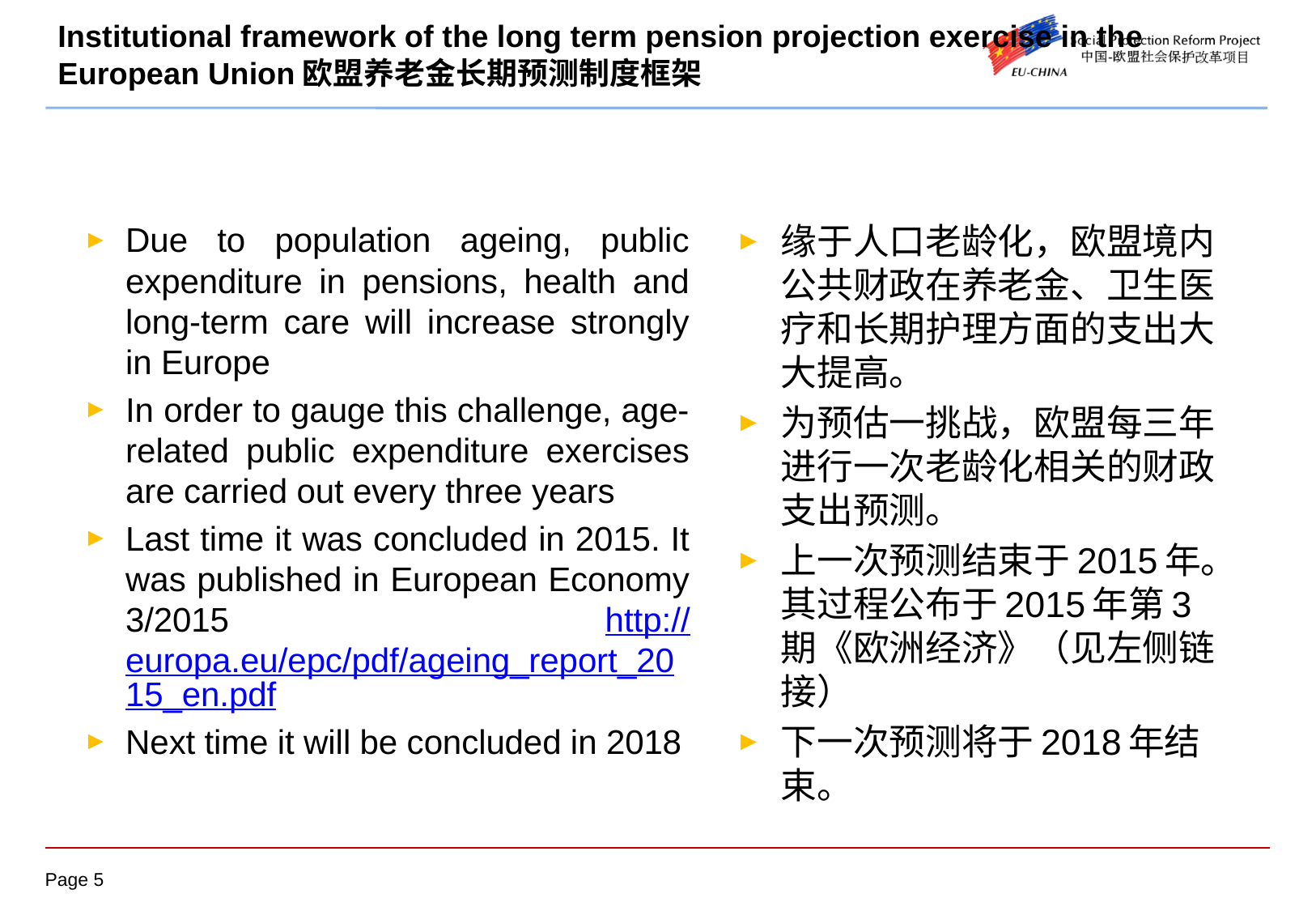

# Institutional framework of the long term pension projection exercise in the European Union欧盟养老金长期预测制度框架
Due to population ageing, public expenditure in pensions, health and long-term care will increase strongly in Europe
In order to gauge this challenge, age-related public expenditure exercises are carried out every three years
Last time it was concluded in 2015. It was published in European Economy 3/2015 http://europa.eu/epc/pdf/ageing_report_2015_en.pdf
Next time it will be concluded in 2018
缘于人口老龄化，欧盟境内公共财政在养老金、卫生医疗和长期护理方面的支出大大提高。
为预估一挑战，欧盟每三年进行一次老龄化相关的财政支出预测。
上一次预测结束于2015年。其过程公布于2015年第3期《欧洲经济》（见左侧链接）
下一次预测将于2018年结束。